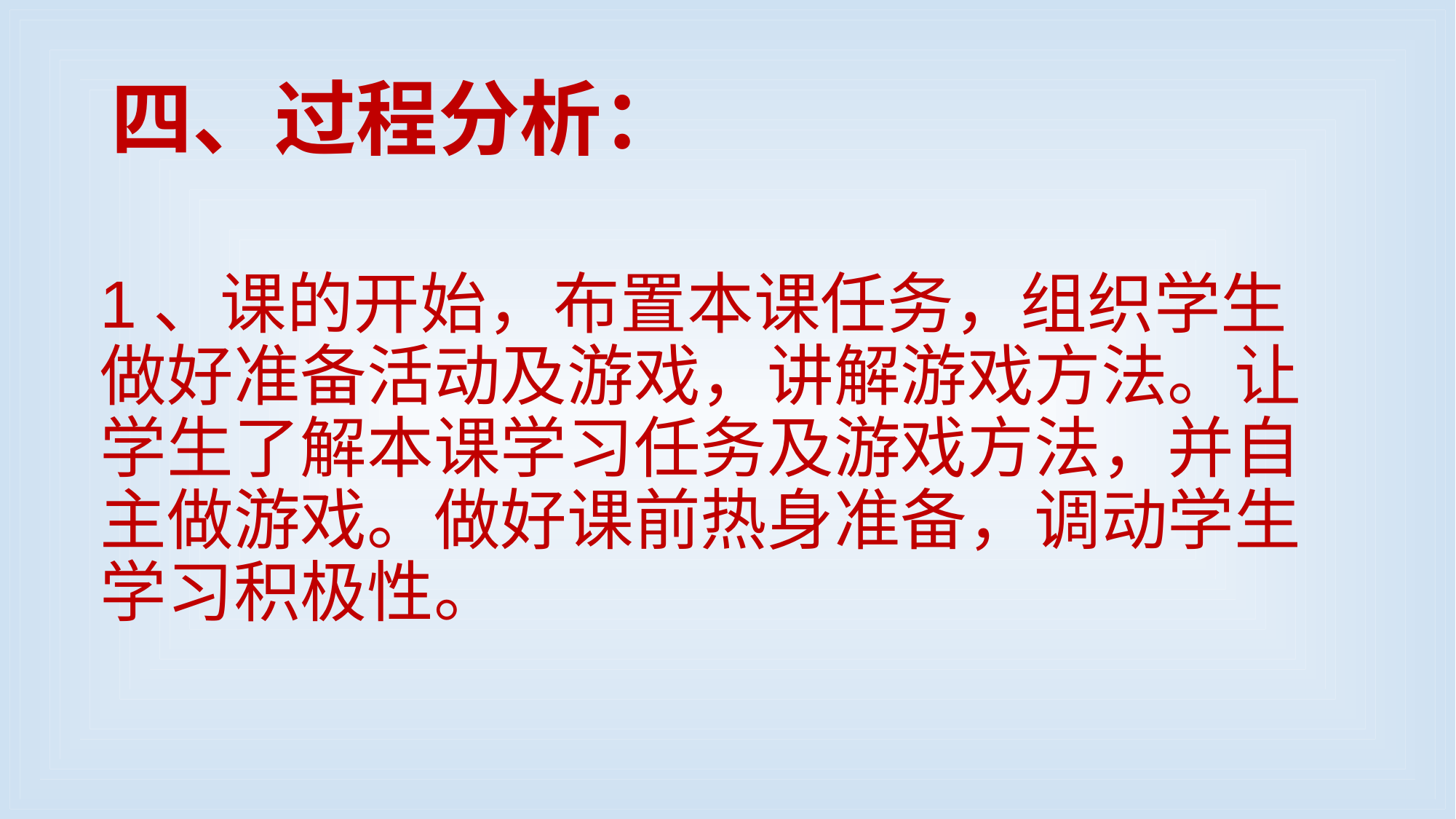

# 四、过程分析：
1、课的开始，布置本课任务，组织学生做好准备活动及游戏，讲解游戏方法。让学生了解本课学习任务及游戏方法，并自主做游戏。做好课前热身准备，调动学生学习积极性。